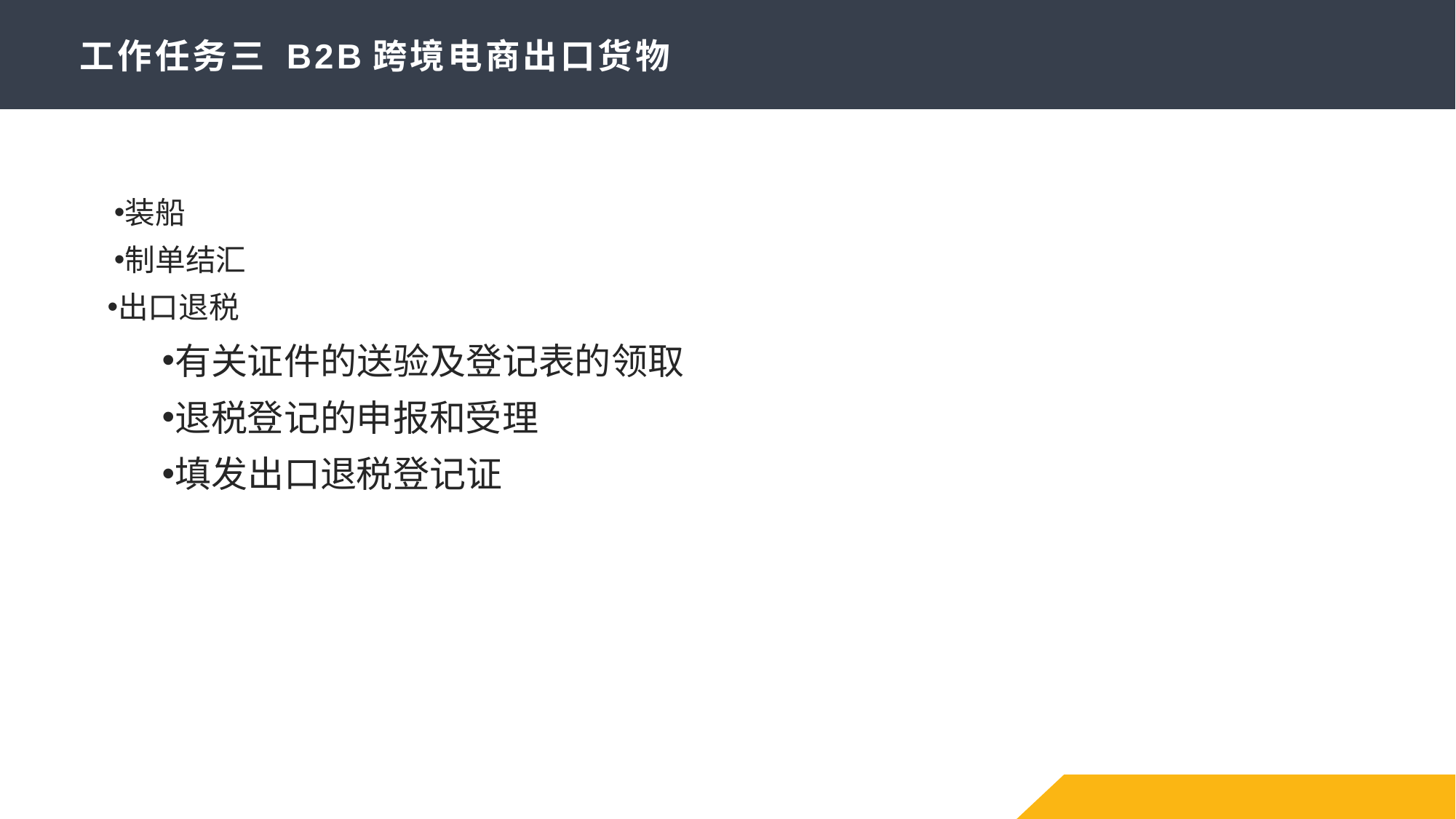

# 工作任务三 B2B跨境电商出口货物
装船
制单结汇
出口退税
有关证件的送验及登记表的领取
退税登记的申报和受理
填发出口退税登记证